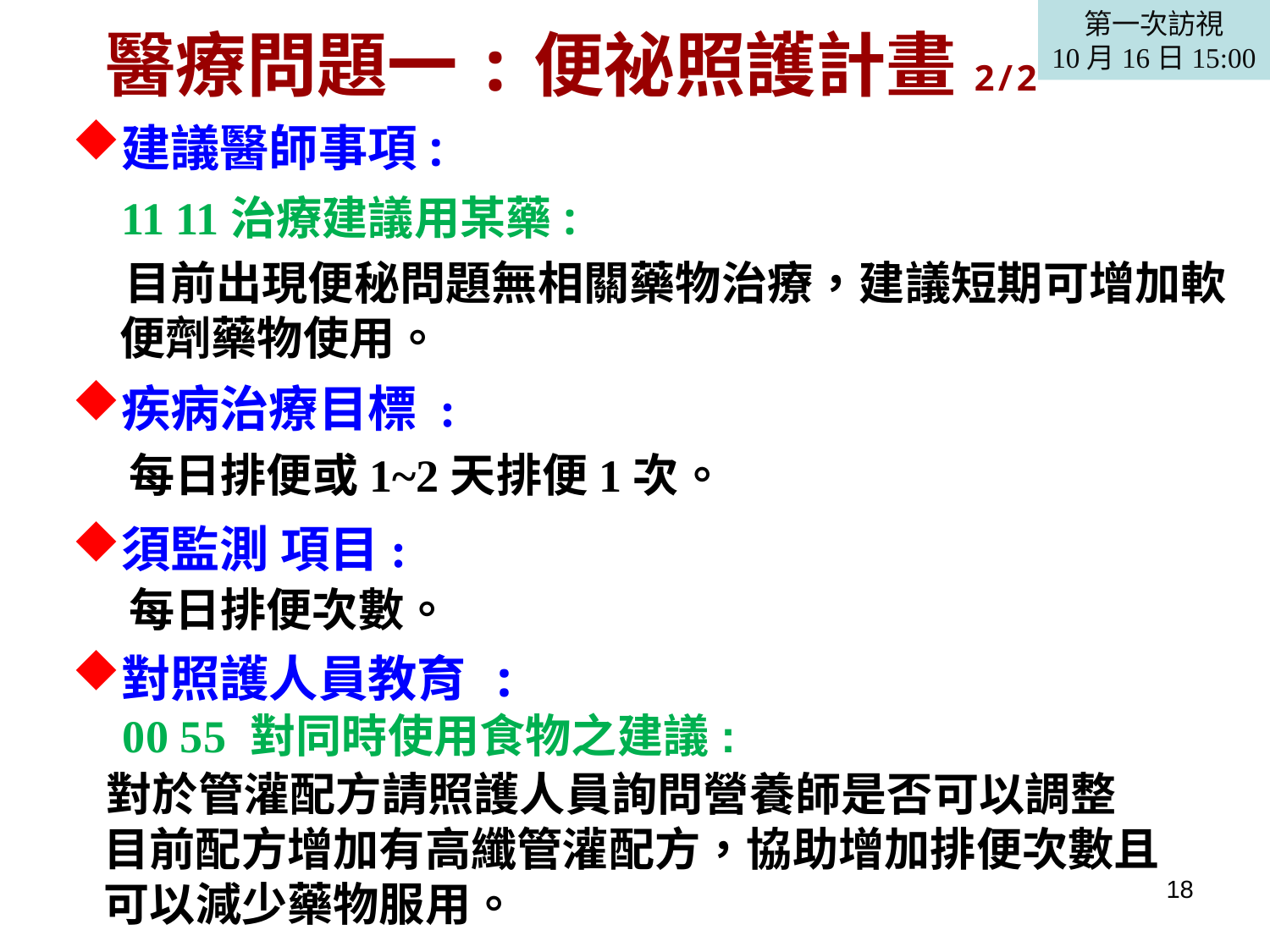

醫療問題一:便祕照護計畫2/2
第一次訪視
10月16日15:00

建議醫師事項:
    11 11治療建議用某藥:
    目前出現便秘問題無相關藥物治療，建議短期可增加軟便劑藥物使用。
疾病治療目標 :
    每日排便或1~2天排便1次。
須監測 項目:
    每日排便次數。
對照護人員教育 :
    00 55 對同時使用食物之建議:
  對於管灌配方請照護人員詢問營養師是否可以調整
  目前配方增加有高纖管灌配方，協助增加排便次數且
  可以減少藥物服用。

18